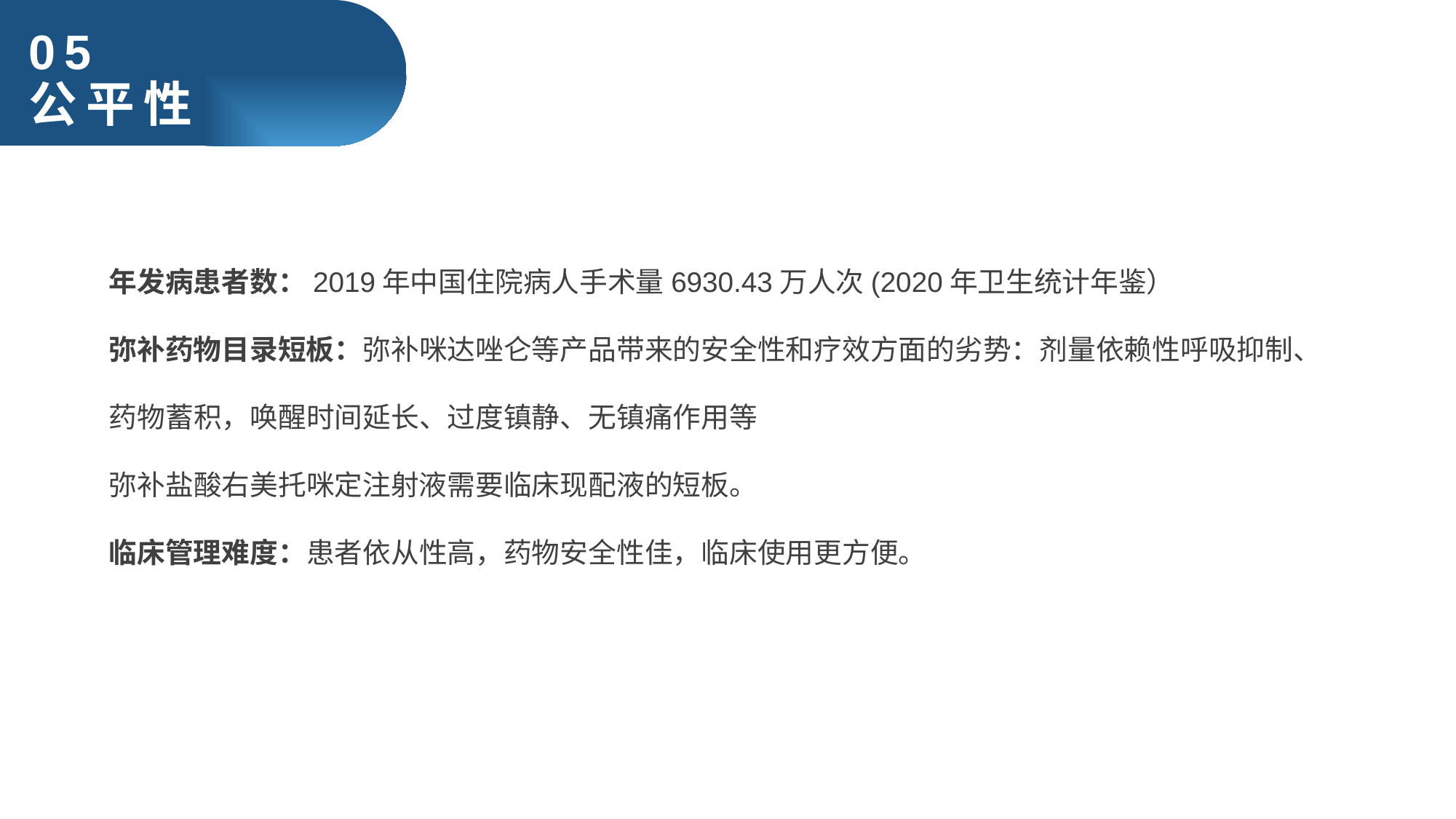

05
公平性
年发病患者数：2019年中国住院病人手术量6930.43万人次(2020年卫生统计年鉴）
弥补药物目录短板：弥补咪达唑仑等产品带来的安全性和疗效方面的劣势：剂量依赖性呼吸抑制、药物蓄积，唤醒时间延⻓、过度镇静、⽆镇痛作⽤等
弥补盐酸右美托咪定注射液需要临床现配液的短板。
临床管理难度：患者依从性高，药物安全性佳，临床使用更方便。